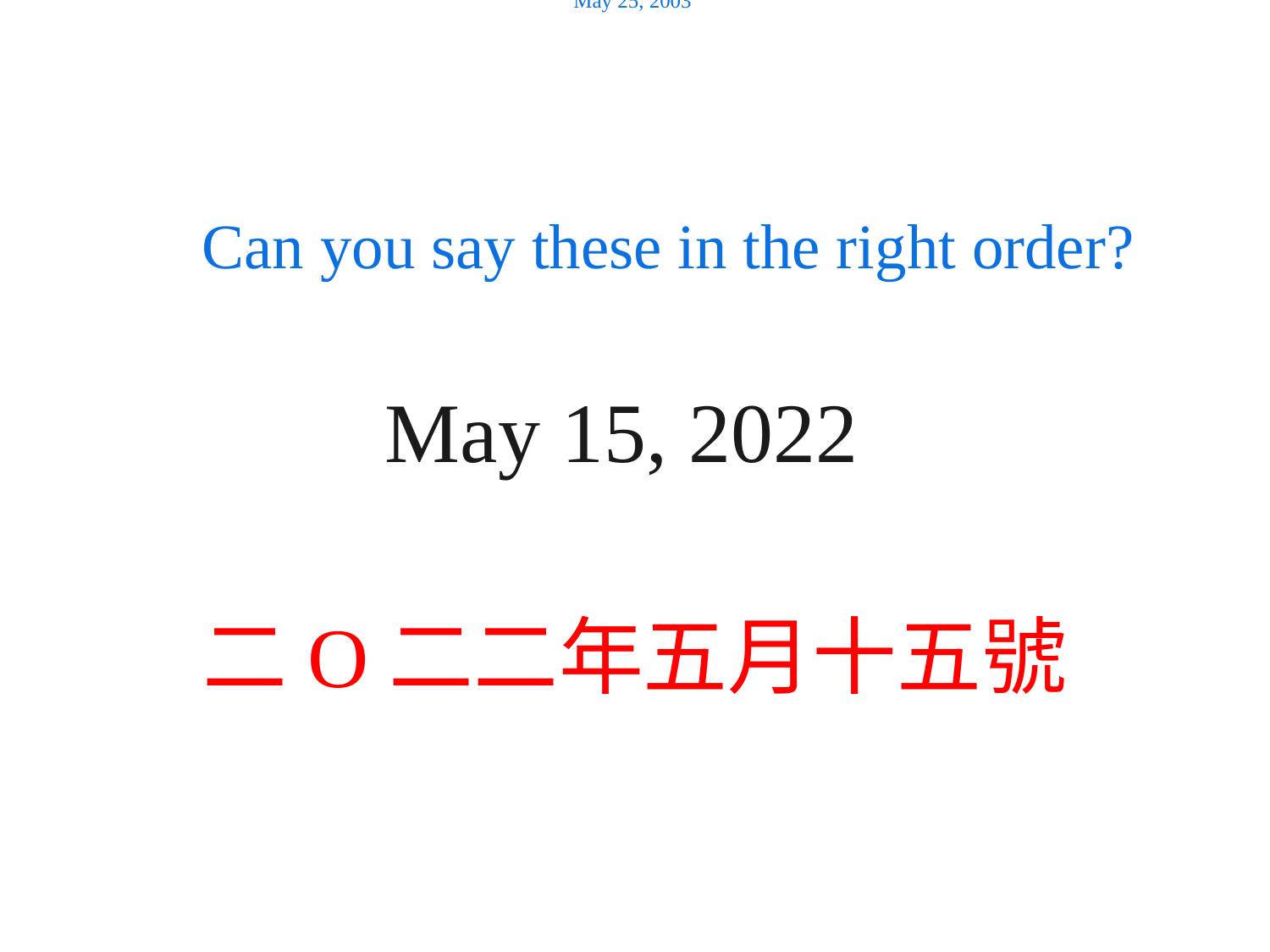

May 25, 2003
# Order of Time Words
 Can you say these in the right order?
 May 15, 2022
二O二二年五月十五號